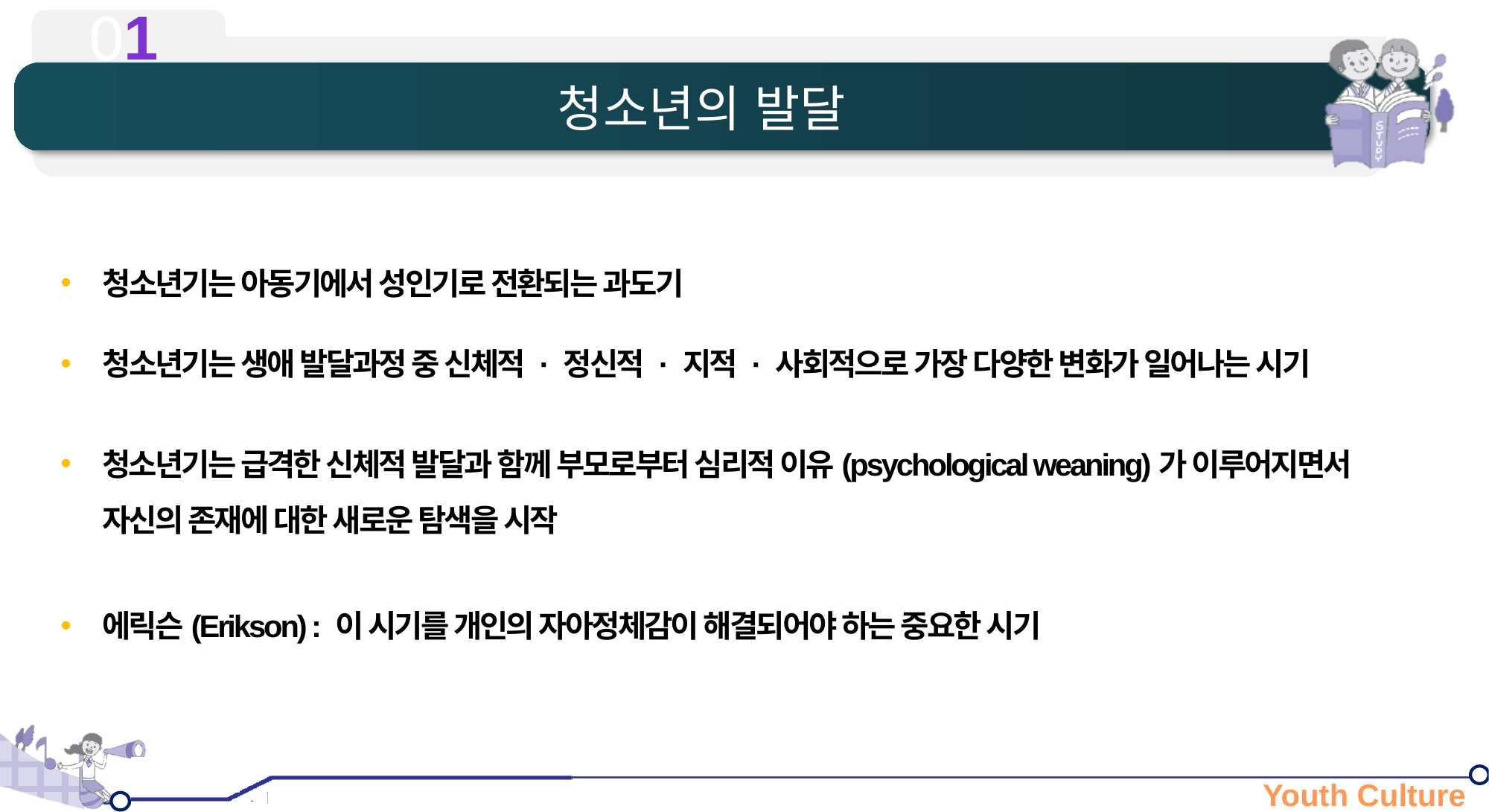

# 청소년의 발달
청소년기는 아동기에서 성인기로 전환되는 과도기

청소년기는 생애 발달과정 중 신체적 · 정신적 · 지적 · 사회적으로 가장 다양한 변화가 일어나는 시기
청소년기는 급격한 신체적 발달과 함께 부모로부터 심리적 이유(psychological weaning)가 이루어지면서 자신의 존재에 대한 새로운 탐색을 시작

에릭슨(Erikson) : 이 시기를 개인의 자아정체감이 해결되어야 하는 중요한 시기